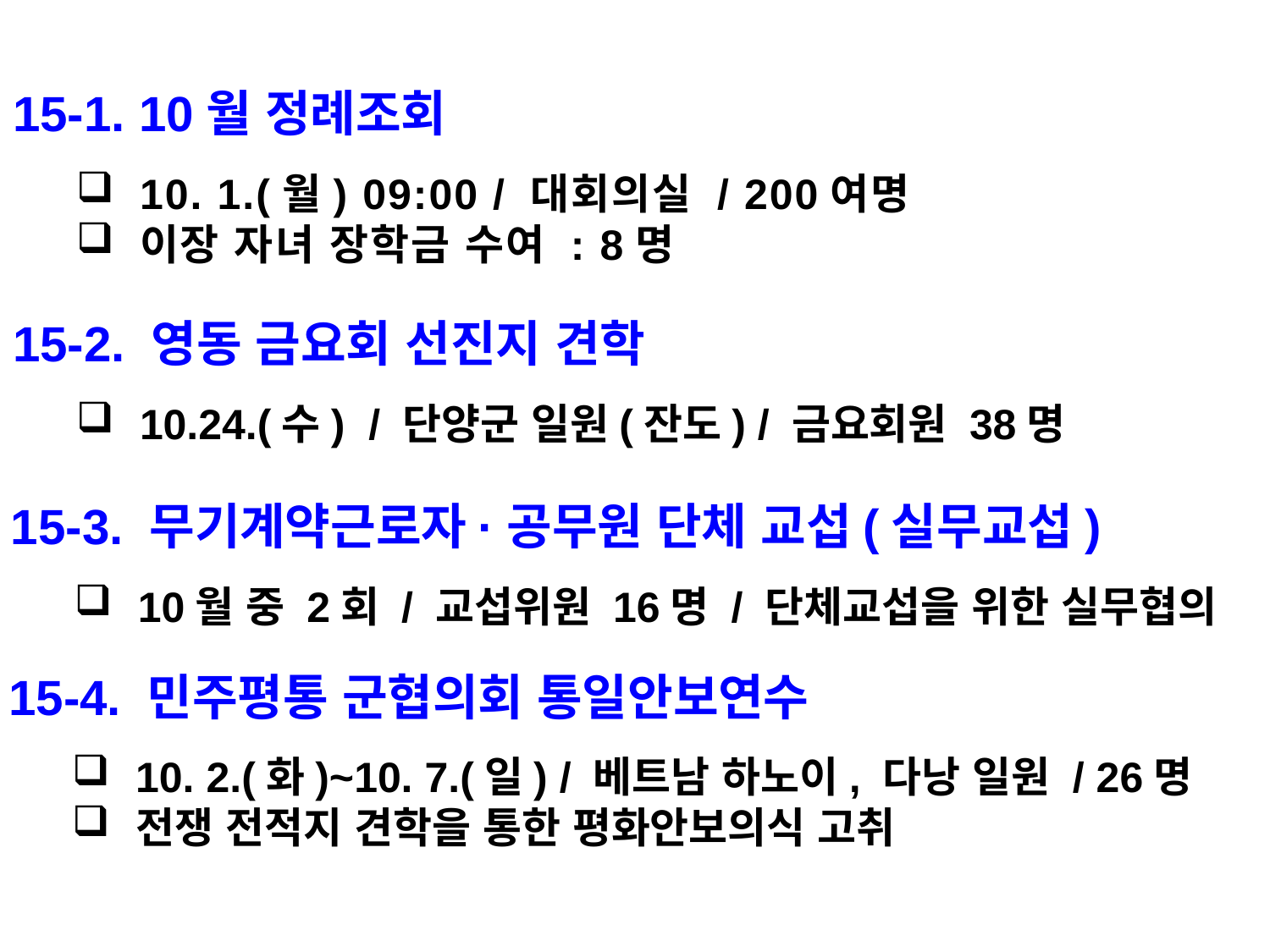

15-1. 10월 정례조회
10. 1.(월) 09:00 / 대회의실 / 200여명
이장 자녀 장학금 수여 : 8명
15-2. 영동 금요회 선진지 견학
10.24.(수)  / 단양군 일원(잔도) / 금요회원 38명
15-3. 무기계약근로자·공무원 단체 교섭(실무교섭)
10월 중 2회 / 교섭위원 16명 / 단체교섭을 위한 실무협의
15-4. 민주평통 군협의회 통일안보연수
10. 2.(화)~10. 7.(일) / 베트남 하노이, 다낭 일원 / 26명
전쟁 전적지 견학을 통한 평화안보의식 고취